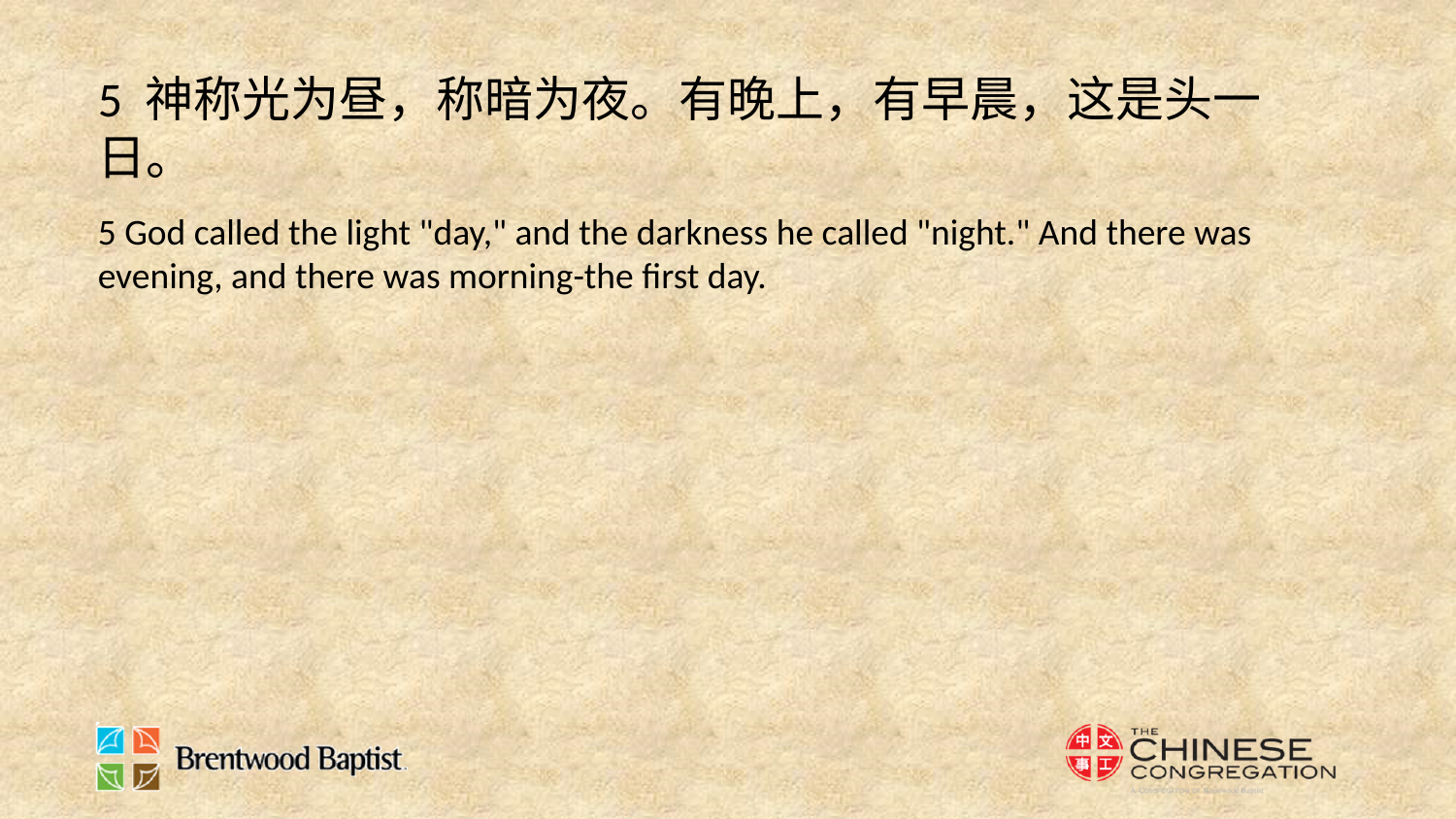

5 神称光为昼，称暗为夜。有晚上，有早晨，这是头一日。

5 God called the light "day," and the darkness he called "night." And there was evening, and there was morning-the first day.